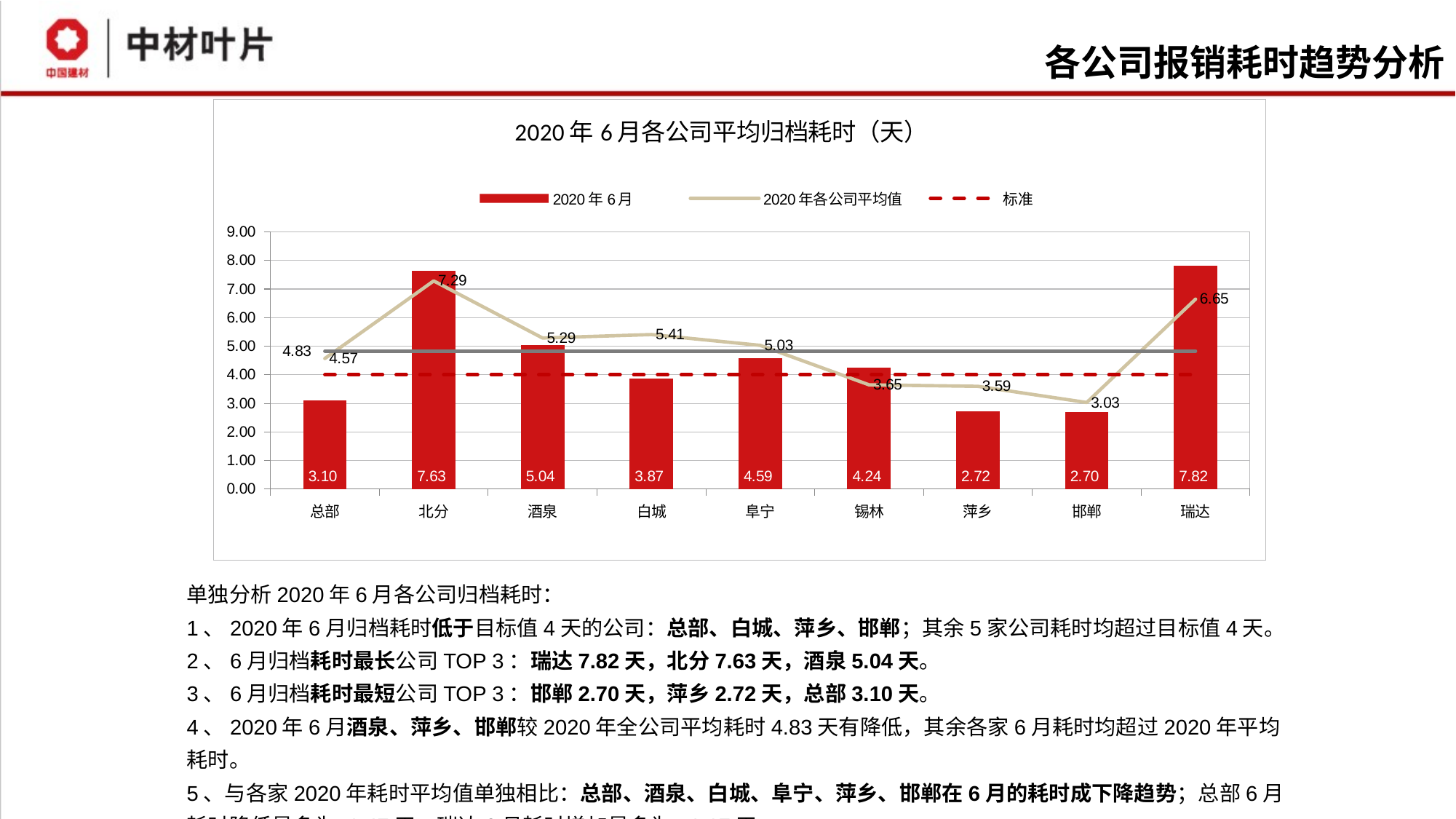

# 各公司报销耗时趋势分析

### Chart

| Category | 2020年6月 | 2020年各公司平均值 | 标准 | 2020年平均耗时 |
|---|---|---|---|---|
| 总部 | 3.09778136152267 | 4.56798776324843 | 4.0 | 4.83 |
| 北分 | 7.62575424382521 | 7.28534355709987 | 4.0 | 4.83 |
| 酒泉 | 5.04120354215988 | 5.28577384923643 | 4.0 | 4.83 |
| 白城 | 3.86791205052524 | 5.40565762612979 | 4.0 | 4.83 |
| 阜宁 | 4.58544814860318 | 5.02902277268401 | 4.0 | 4.83 |
| 锡林 | 4.24234479831804 | 3.64829076508544 | 4.0 | 4.83 |
| 萍乡 | 2.71745534800561 | 3.5946733640946 | 4.0 | 4.83 |
| 邯郸 | 2.69578991735356 | 3.02978456140208 | 4.0 | 4.83 |
| 瑞达 | 7.81590795688395 | 6.646254489954 | 4.0 | 4.83 |
单独分析2020年6月各公司归档耗时：
1、2020年6月归档耗时低于目标值4天的公司：总部、白城、萍乡、邯郸；其余5家公司耗时均超过目标值4天。
2、6月归档耗时最长公司TOP 3：瑞达7.82天，北分7.63天，酒泉5.04天。
3、6月归档耗时最短公司TOP 3：邯郸2.70天，萍乡2.72天，总部3.10天。
4、2020年6月酒泉、萍乡、邯郸较2020年全公司平均耗时4.83天有降低，其余各家6月耗时均超过2020年平均耗时。
5、与各家2020年耗时平均值单独相比：总部、酒泉、白城、阜宁、萍乡、邯郸在6月的耗时成下降趋势；总部6月耗时降低最多为-1.47天，瑞达6月耗时增加最多为+1.17天。